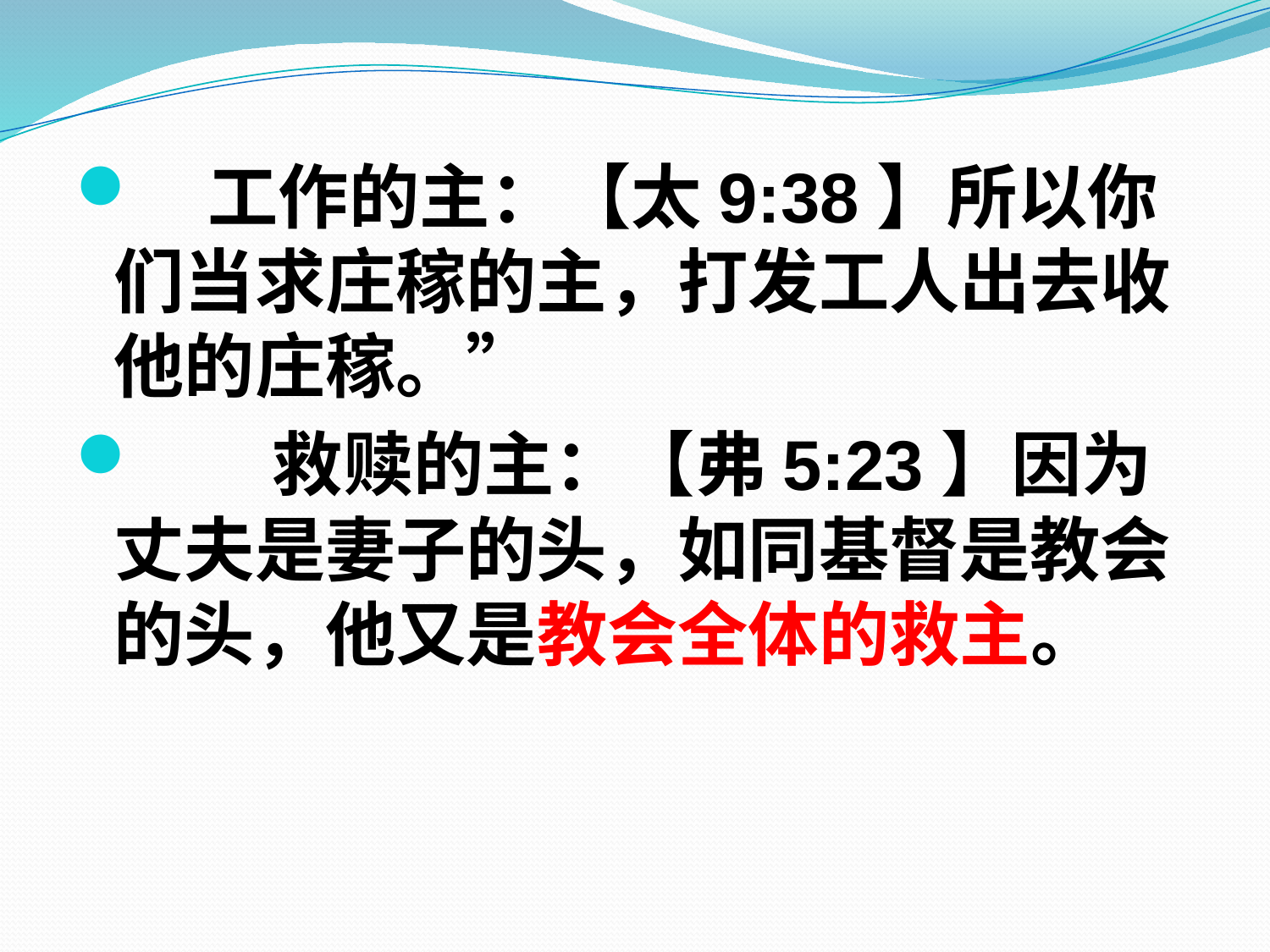

工作的主：【太9:38】所以你们当求庄稼的主，打发工人出去收他的庄稼。”
       救赎的主：【弗5:23】因为丈夫是妻子的头，如同基督是教会的头，他又是教会全体的救主。